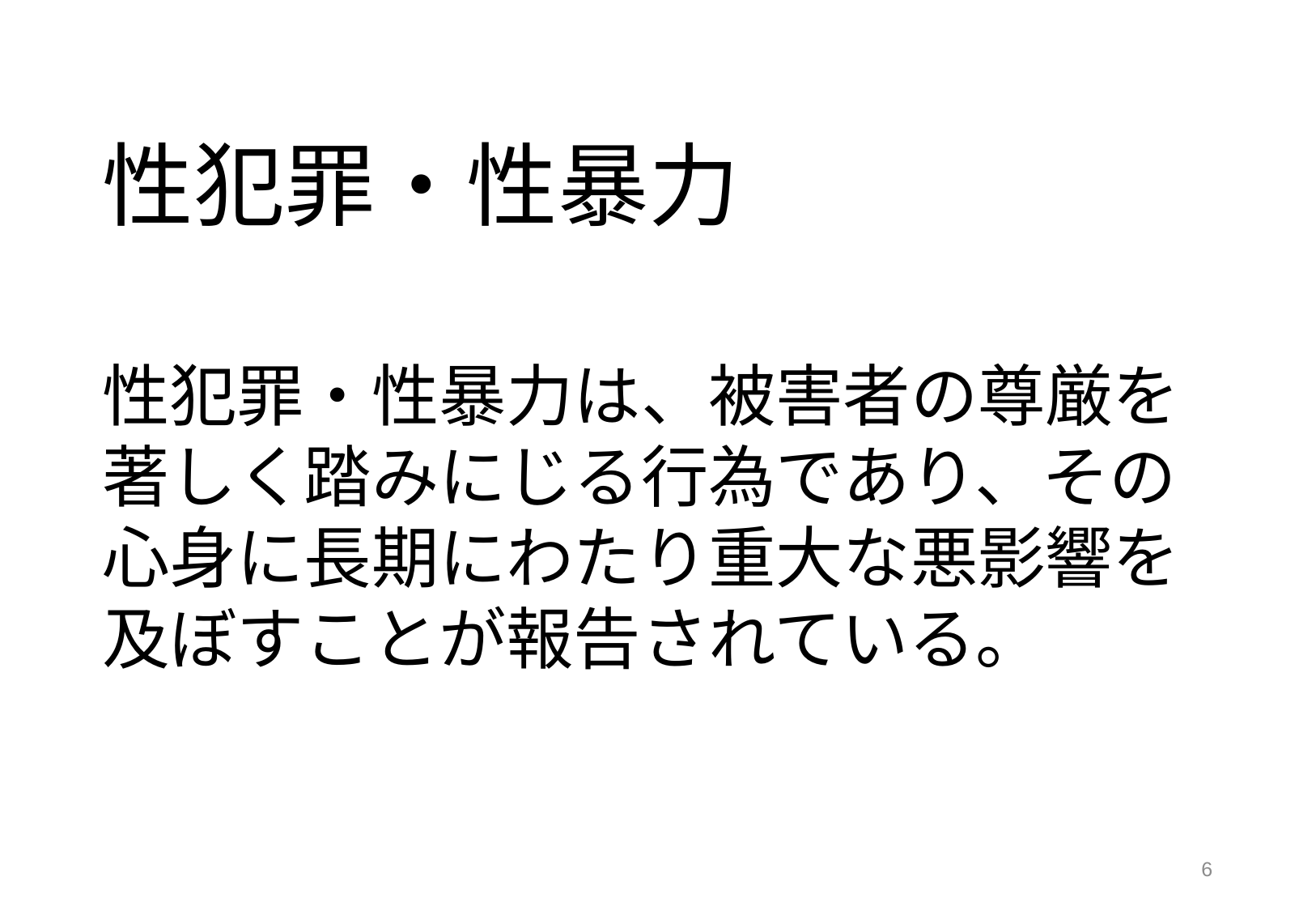

# 性犯罪・性暴力
性犯罪・性暴力は、被害者の尊厳を著しく踏みにじる行為であり、その心身に長期にわたり重大な悪影響を及ぼすことが報告されている。
6